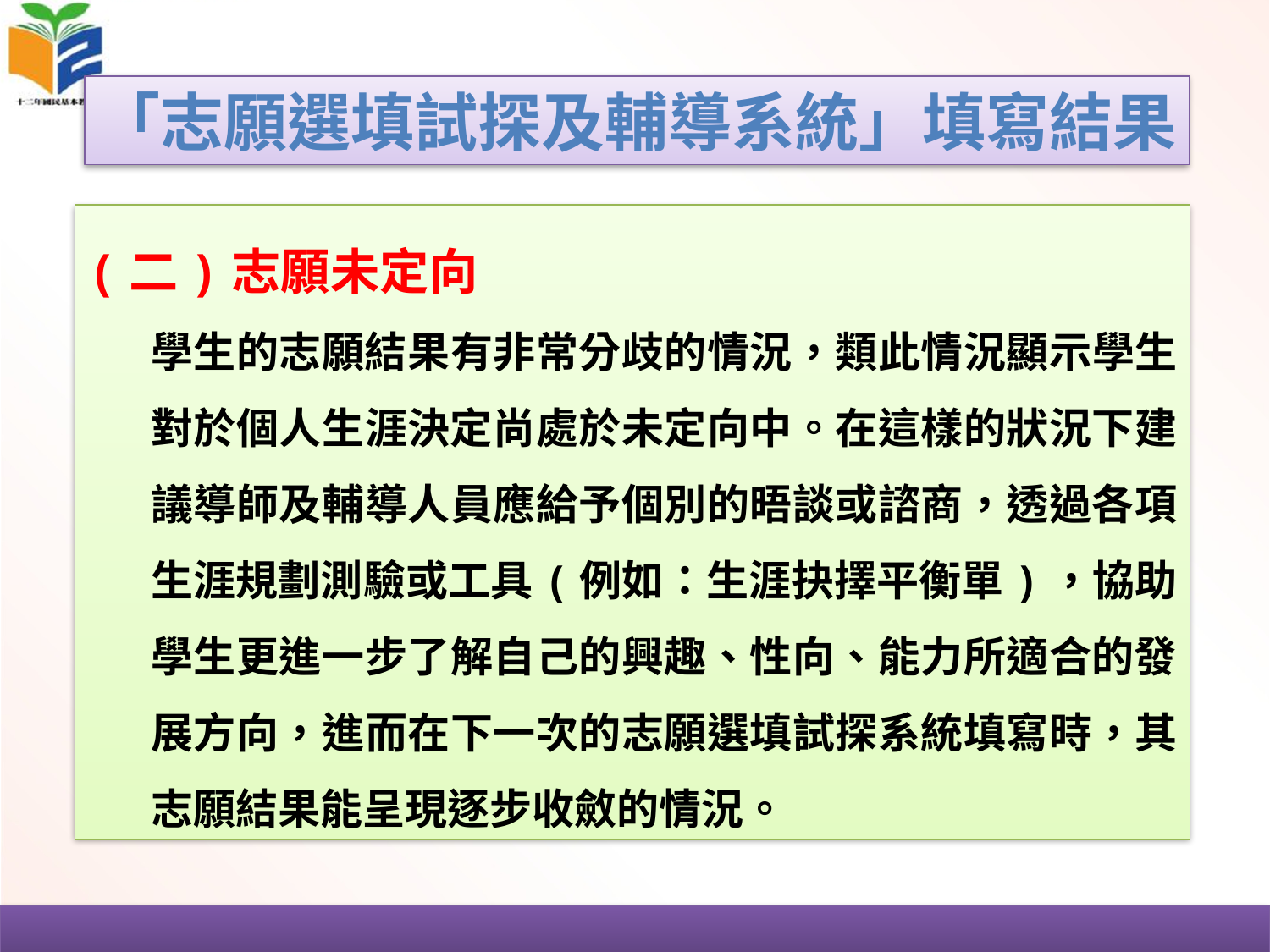

「志願選填試探及輔導系統」填寫結果
(二)志願未定向
學生的志願結果有非常分歧的情況，類此情況顯示學生對於個人生涯決定尚處於未定向中。在這樣的狀況下建議導師及輔導人員應給予個別的晤談或諮商，透過各項生涯規劃測驗或工具(例如：生涯抉擇平衡單)，協助學生更進一步了解自己的興趣、性向、能力所適合的發展方向，進而在下一次的志願選填試探系統填寫時，其志願結果能呈現逐步收斂的情況。